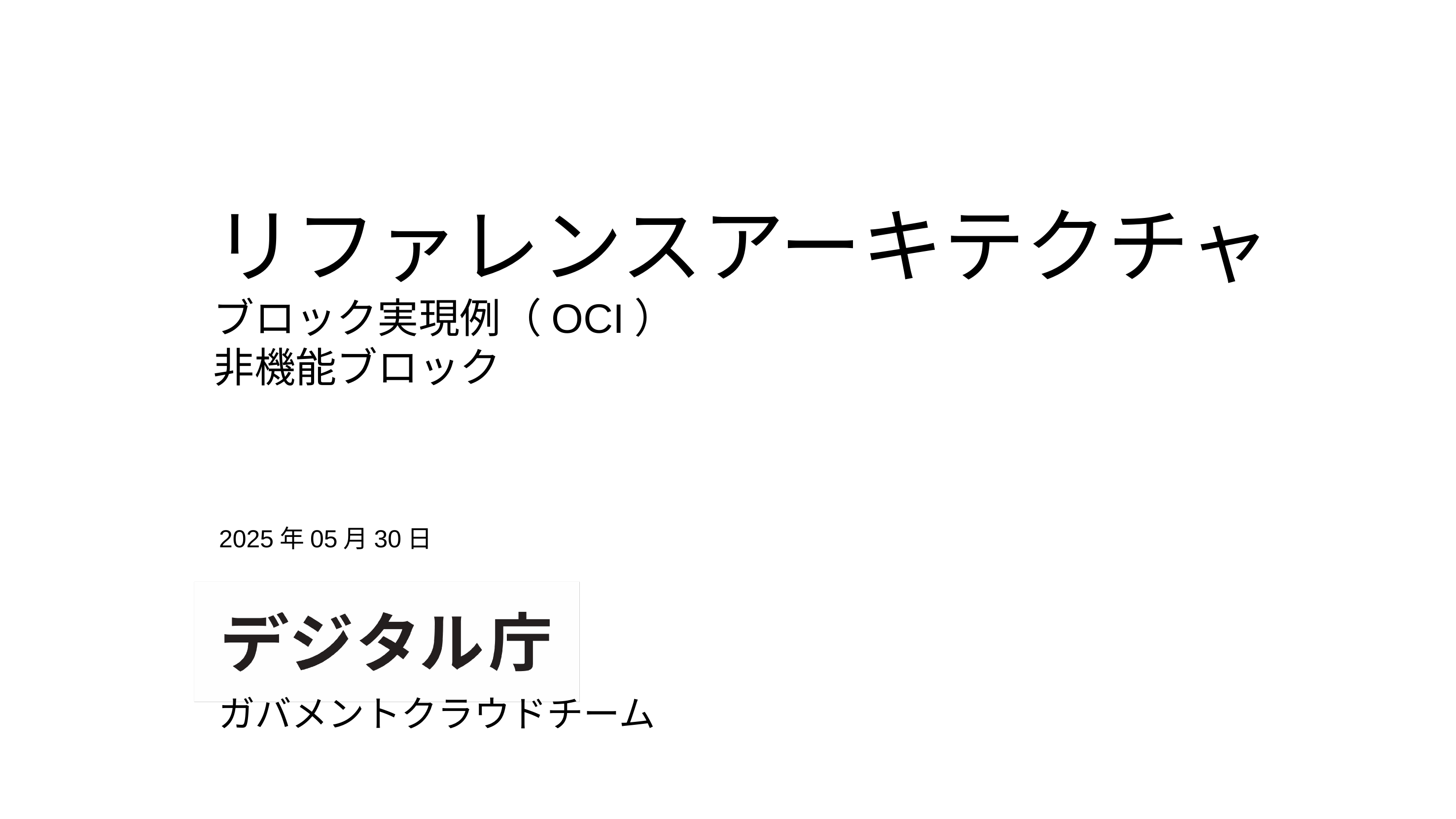

# リファレンスアーキテクチャ ブロック実現例（OCI） 非機能ブロック
2025年05月30日
ガバメントクラウドチーム